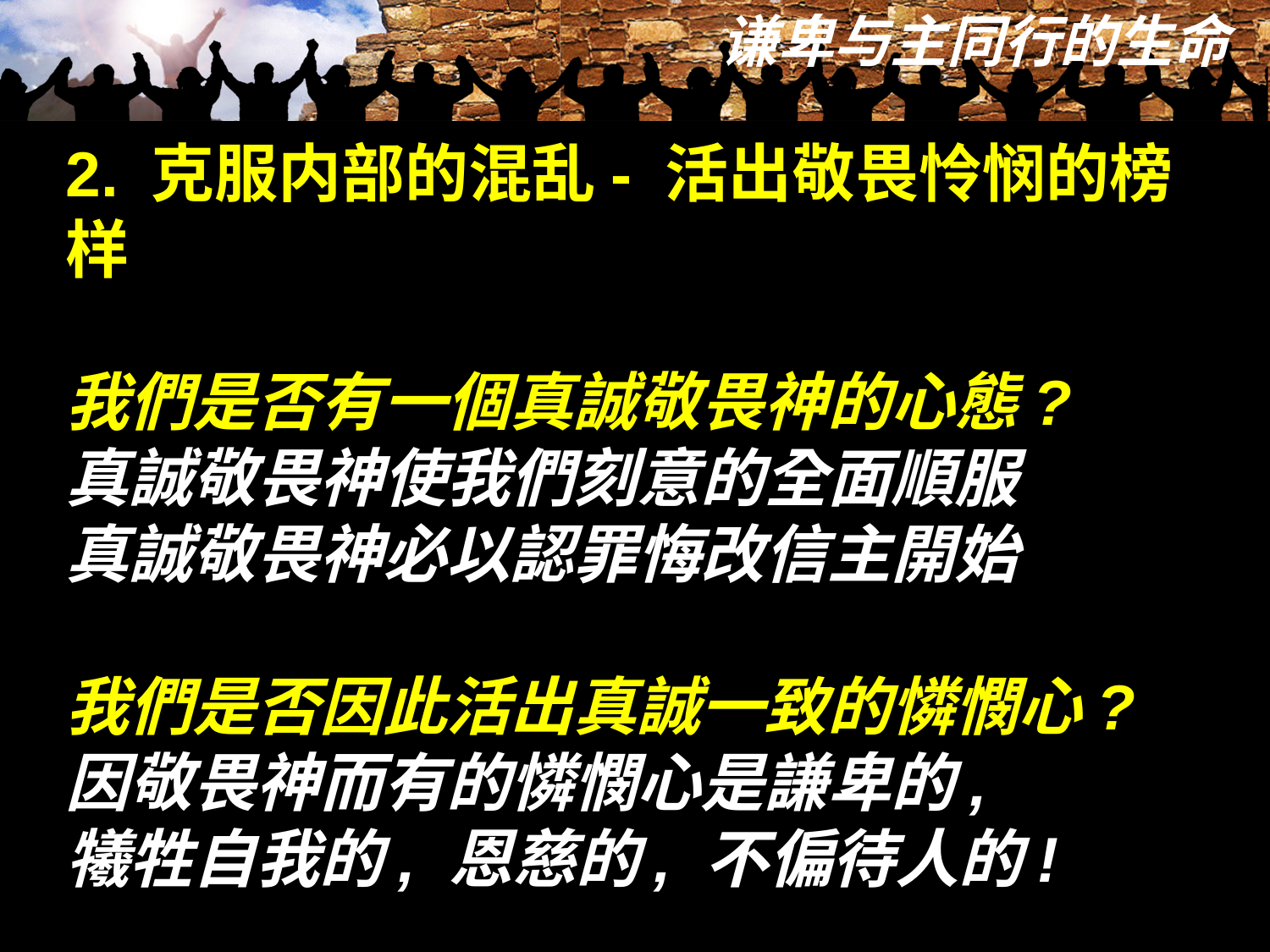

2. 克服内部的混乱- 活出敬畏怜悯的榜样

我們是否有一個真誠敬畏神的心態?
真誠敬畏神使我們刻意的全面順服
真誠敬畏神必以認罪悔改信主開始

我們是否因此活出真誠一致的憐憫心?
因敬畏神而有的憐憫心是謙卑的,
犧牲自我的, 恩慈的, 不偏待人的!